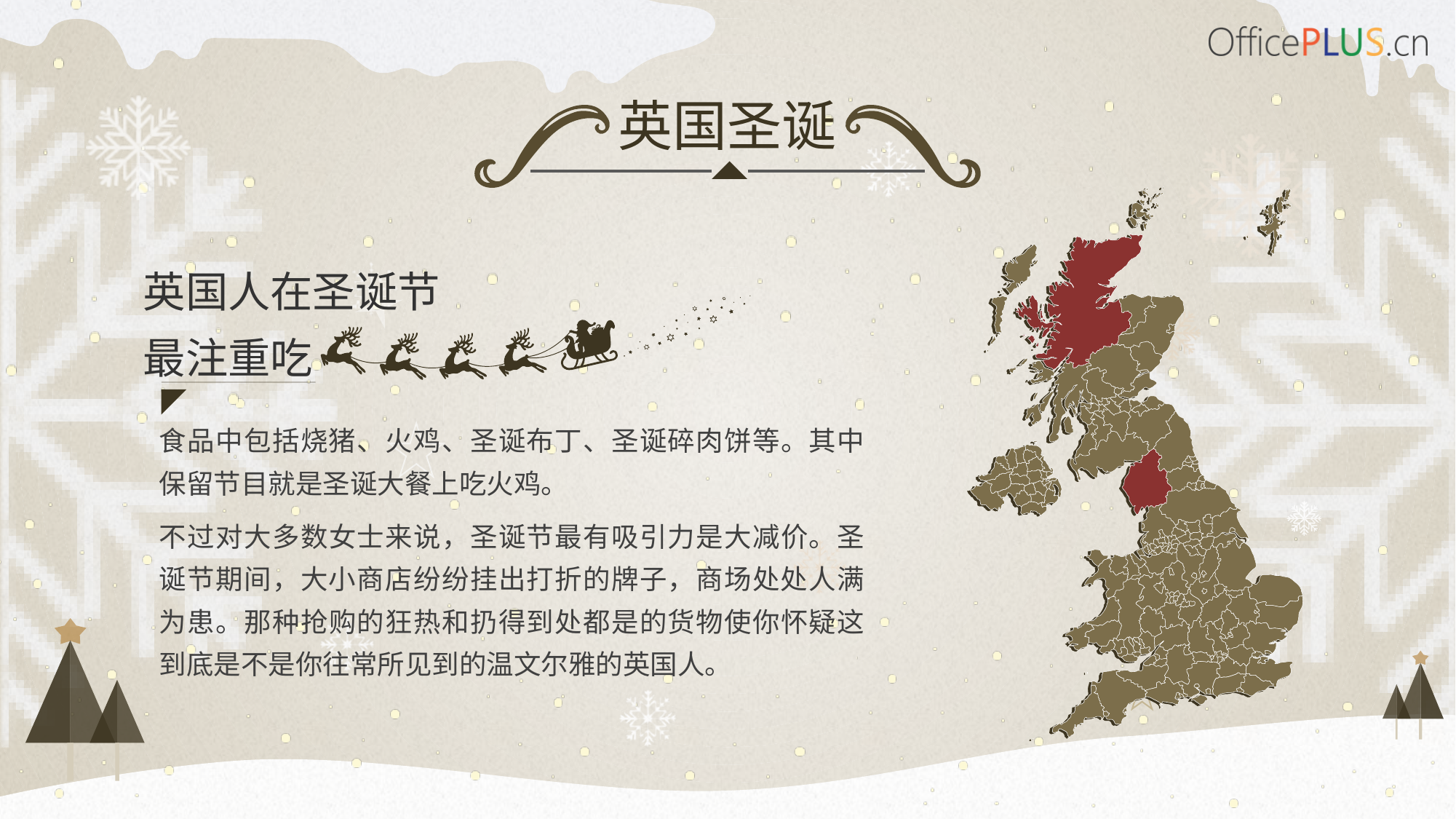

英国圣诞

英国人在圣诞节
最注重吃

食品中包括烧猪、火鸡、圣诞布丁、圣诞碎肉饼等。其中保留节目就是圣诞大餐上吃火鸡。
不过对大多数女士来说，圣诞节最有吸引力是大减价。圣诞节期间，大小商店纷纷挂出打折的牌子，商场处处人满为患。那种抢购的狂热和扔得到处都是的货物使你怀疑这到底是不是你往常所见到的温文尔雅的英国人。